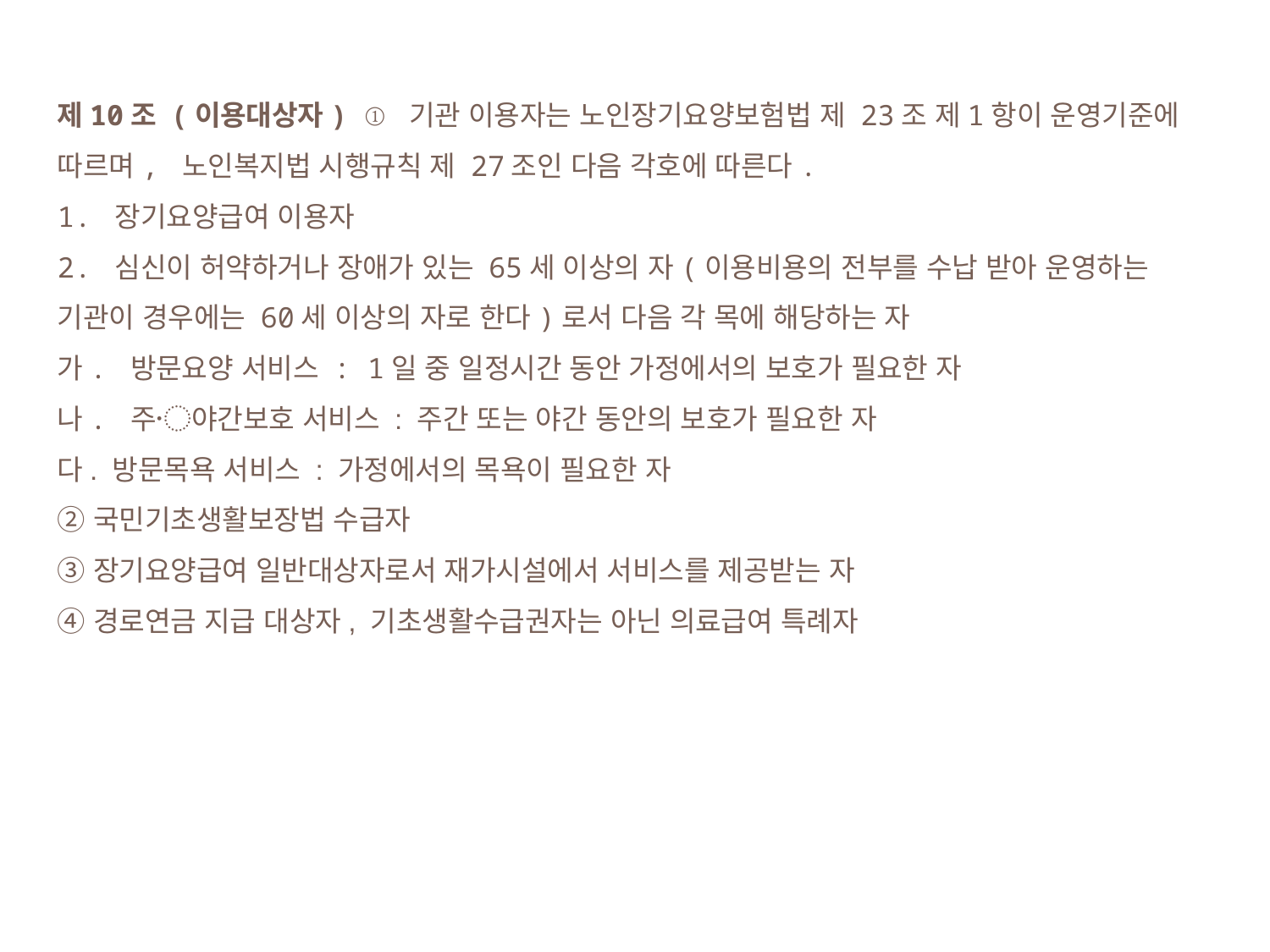

제10조 (이용대상자) ① 기관 이용자는 노인장기요양보험법 제 23조 제1항이 운영기준에 따르며, 노인복지법 시행규칙 제 27조인 다음 각호에 따른다.
1. 장기요양급여 이용자
2. 심신이 허약하거나 장애가 있는 65세 이상의 자(이용비용의 전부를 수납 받아 운영하는 기관이 경우에는 60세 이상의 자로 한다)로서 다음 각 목에 해당하는 자
가. 방문요양 서비스 : 1일 중 일정시간 동안 가정에서의 보호가 필요한 자
나. 주〮야간보호 서비스 : 주간 또는 야간 동안의 보호가 필요한 자
다. 방문목욕 서비스 : 가정에서의 목욕이 필요한 자
② 국민기초생활보장법 수급자
③ 장기요양급여 일반대상자로서 재가시설에서 서비스를 제공받는 자
④ 경로연금 지급 대상자, 기초생활수급권자는 아닌 의료급여 특례자